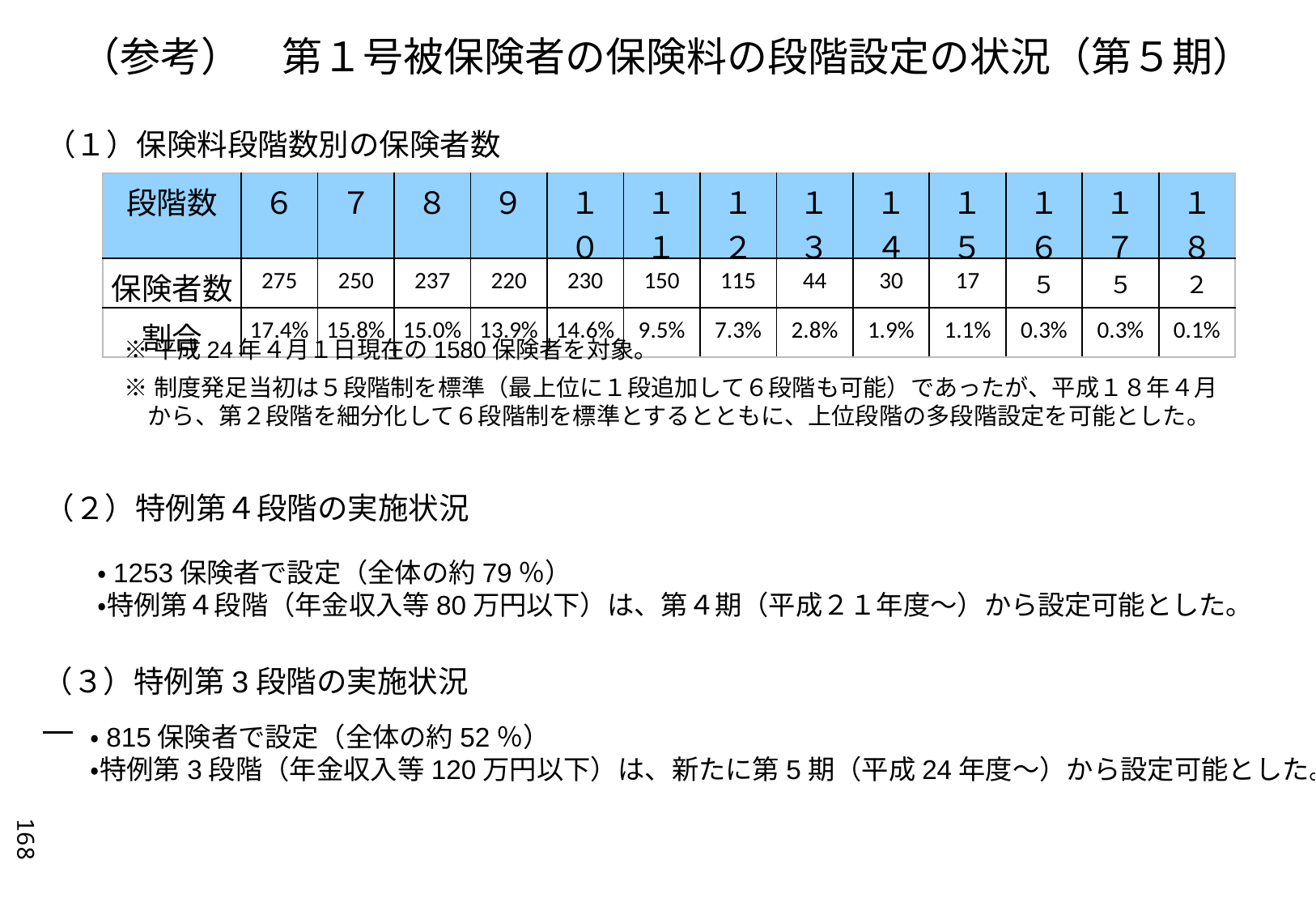

（参考）　第１号被保険者の保険料の段階設定の状況（第５期）
（１）保険料段階数別の保険者数
| 段階数 | ６ | ７ | ８ | ９ | １０ | １１ | １２ | １３ | １４ | １５ | １６ | １７ | １８ |
| --- | --- | --- | --- | --- | --- | --- | --- | --- | --- | --- | --- | --- | --- |
| 保険者数 | 275 | 250 | 237 | 220 | 230 | 150 | 115 | 44 | 30 | 17 | ５ | ５ | ２ |
| 割合 | 17.4% | 15.8% | 15.0% | 13.9% | 14.6% | 9.5% | 7.3% | 2.8% | 1.9% | 1.1% | 0.3% | 0.3% | 0.1% |
※平成24年４月１日現在の1580保険者を対象。
※制度発足当初は５段階制を標準（最上位に１段追加して６段階も可能）であったが、平成１８年４月から、第２段階を細分化して６段階制を標準とするとともに、上位段階の多段階設定を可能とした。
（２）特例第４段階の実施状況
・1253保険者で設定（全体の約79％）
・特例第４段階（年金収入等80万円以下）は、第４期（平成２１年度～）から設定可能とした。
（３）特例第3段階の実施状況
・815保険者で設定（全体の約52％）
・特例第3段階（年金収入等120万円以下）は、新たに第5期（平成24年度～）から設定可能とした。
168